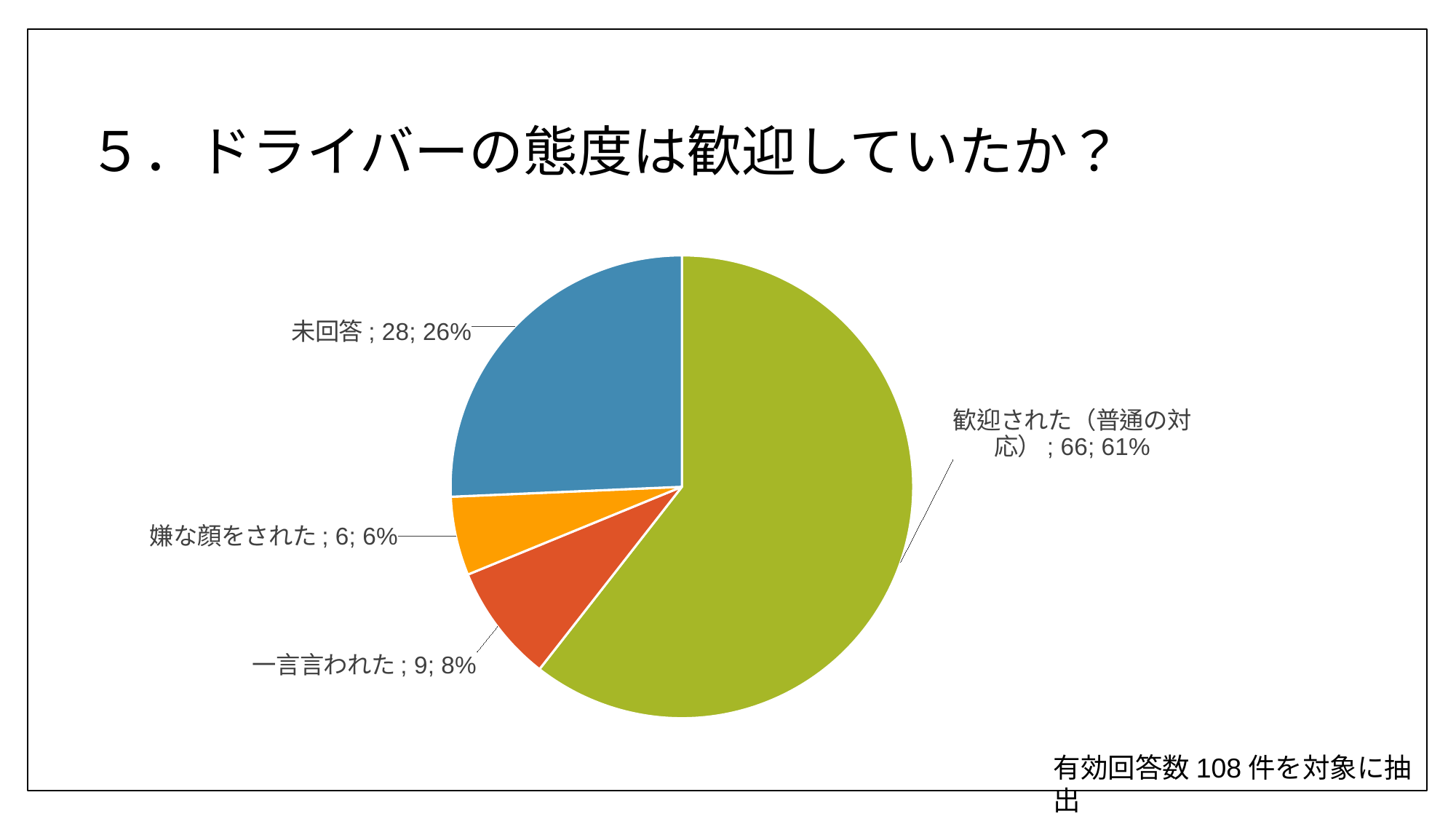

# ５．ドライバーの態度は歓迎していたか？

### Chart

| Category | 列1 |
|---|---|
| 歓迎された（普通の対応） | 66.0 |
| 一言言われた | 9.0 |
| 嫌な顔をされた | 6.0 |
| 未回答 | 28.0 |
有効回答数108件を対象に抽出